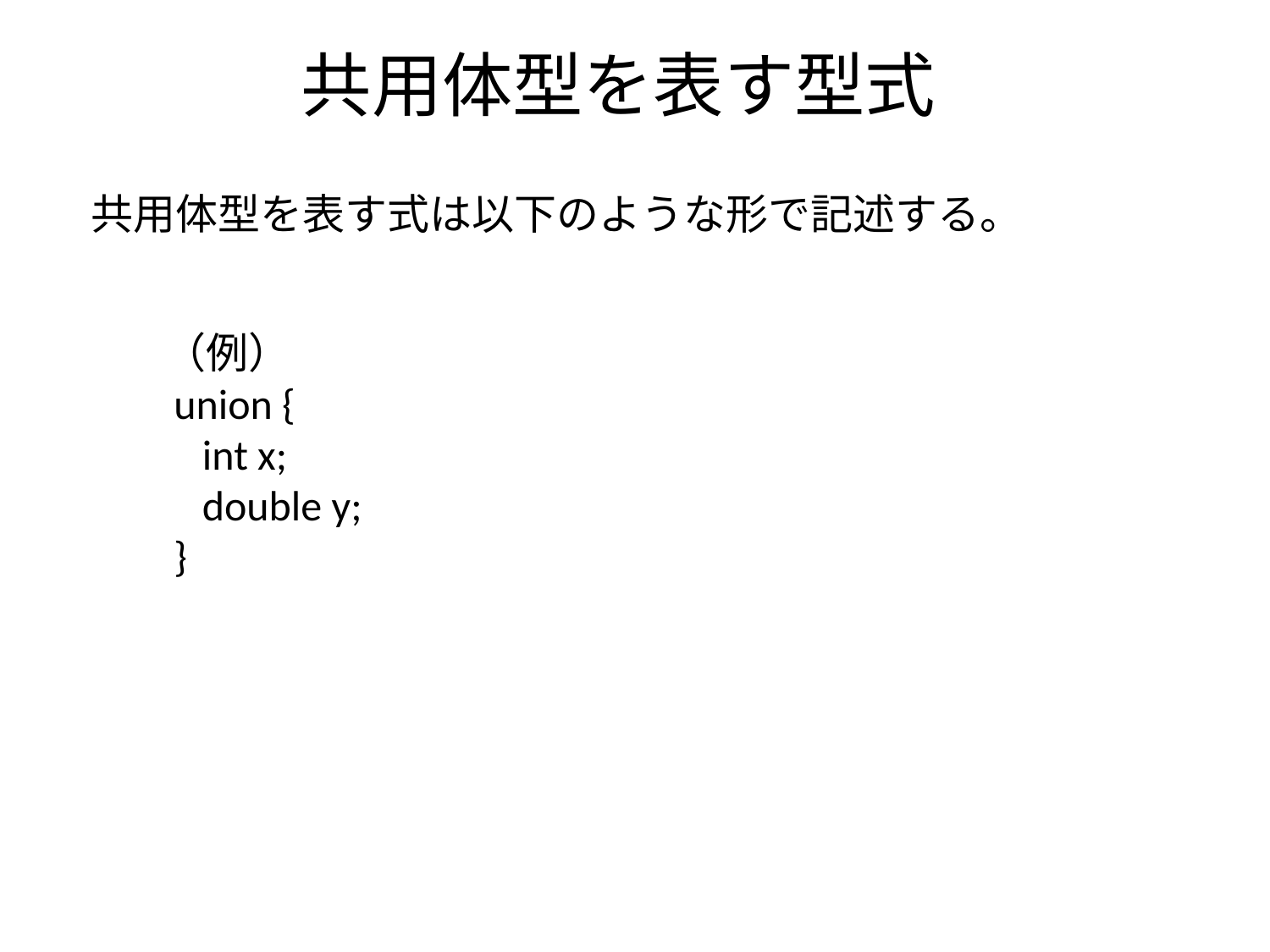

# 共用体型を表す型式
共用体型を表す式は以下のような形で記述する。
（例）
 union {
    int x;
    double y;
 }